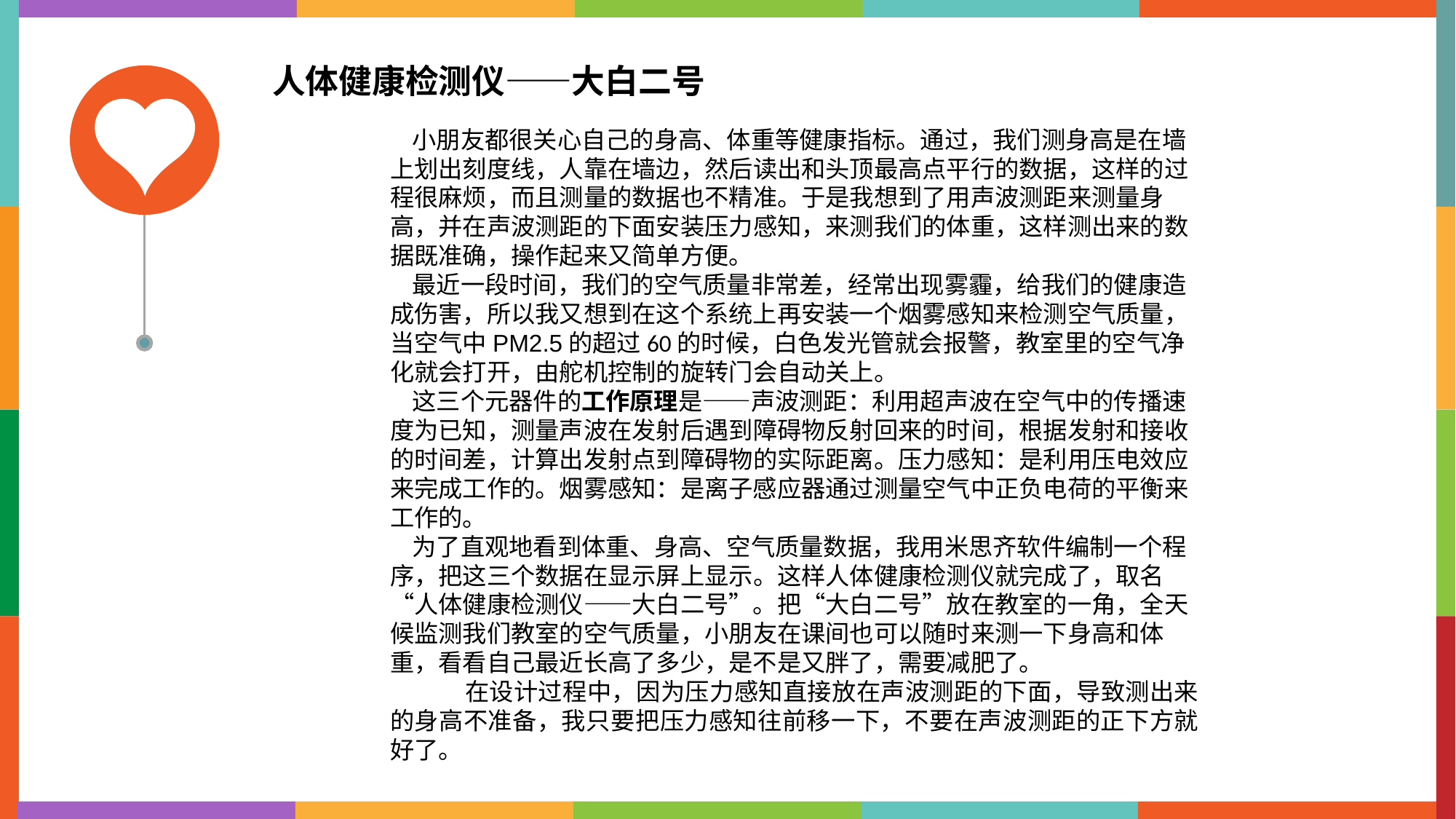

人体健康检测仪——大白二号

   小朋友都很关心自己的身高、体重等健康指标。通过，我们测身高是在墙上划出刻度线，人靠在墙边，然后读出和头顶最高点平行的数据，这样的过程很麻烦，而且测量的数据也不精准。于是我想到了用声波测距来测量身高，并在声波测距的下面安装压力感知，来测我们的体重，这样测出来的数据既准确，操作起来又简单方便。   最近一段时间，我们的空气质量非常差，经常出现雾霾，给我们的健康造成伤害，所以我又想到在这个系统上再安装一个烟雾感知来检测空气质量，当空气中PM2.5的超过60的时候，白色发光管就会报警，教室里的空气净化就会打开，由舵机控制的旋转门会自动关上。   这三个元器件的工作原理是——声波测距：利用超声波在空气中的传播速度为已知，测量声波在发射后遇到障碍物反射回来的时间，根据发射和接收的时间差，计算出发射点到障碍物的实际距离。压力感知：是利用压电效应来完成工作的。烟雾感知：是离子感应器通过测量空气中正负电荷的平衡来工作的。   为了直观地看到体重、身高、空气质量数据，我用米思齐软件编制一个程序，把这三个数据在显示屏上显示。这样人体健康检测仪就完成了，取名“人体健康检测仪——大白二号”。把“大白二号”放在教室的一角，全天候监测我们教室的空气质量，小朋友在课间也可以随时来测一下身高和体重，看看自己最近长高了多少，是不是又胖了，需要减肥了。   在设计过程中，因为压力感知直接放在声波测距的下面，导致测出来的身高不准备，我只要把压力感知往前移一下，不要在声波测距的正下方就好了。
2015年工作情况
这里输入简单的文字概述这里输入简单字概述这里输入简单简单的文字概述这里输入简单的文字概述简单的文字概述这里输入简单的文字概述这里输入简单的文字概述这里输入简单的文字概述这里输入简单的文字概述这里输入